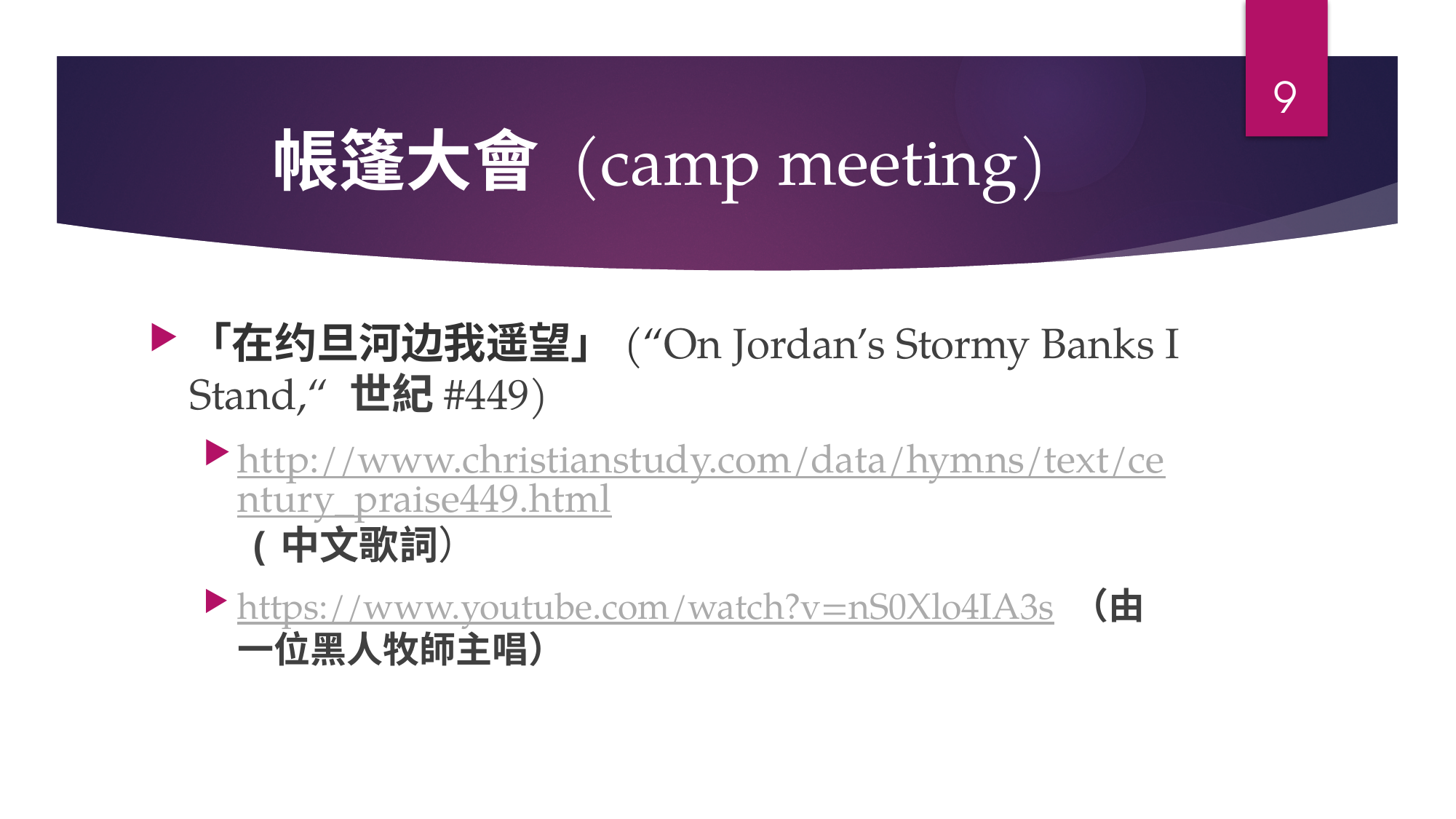

9
# 帳篷大會 (camp meeting)
「在约旦河边我遥望」(“On Jordan’s Stormy Banks I Stand,“ 世紀#449)
http://www.christianstudy.com/data/hymns/text/century_praise449.html (中文歌詞）
https://www.youtube.com/watch?v=nS0Xlo4IA3s （由一位黑人牧師主唱）